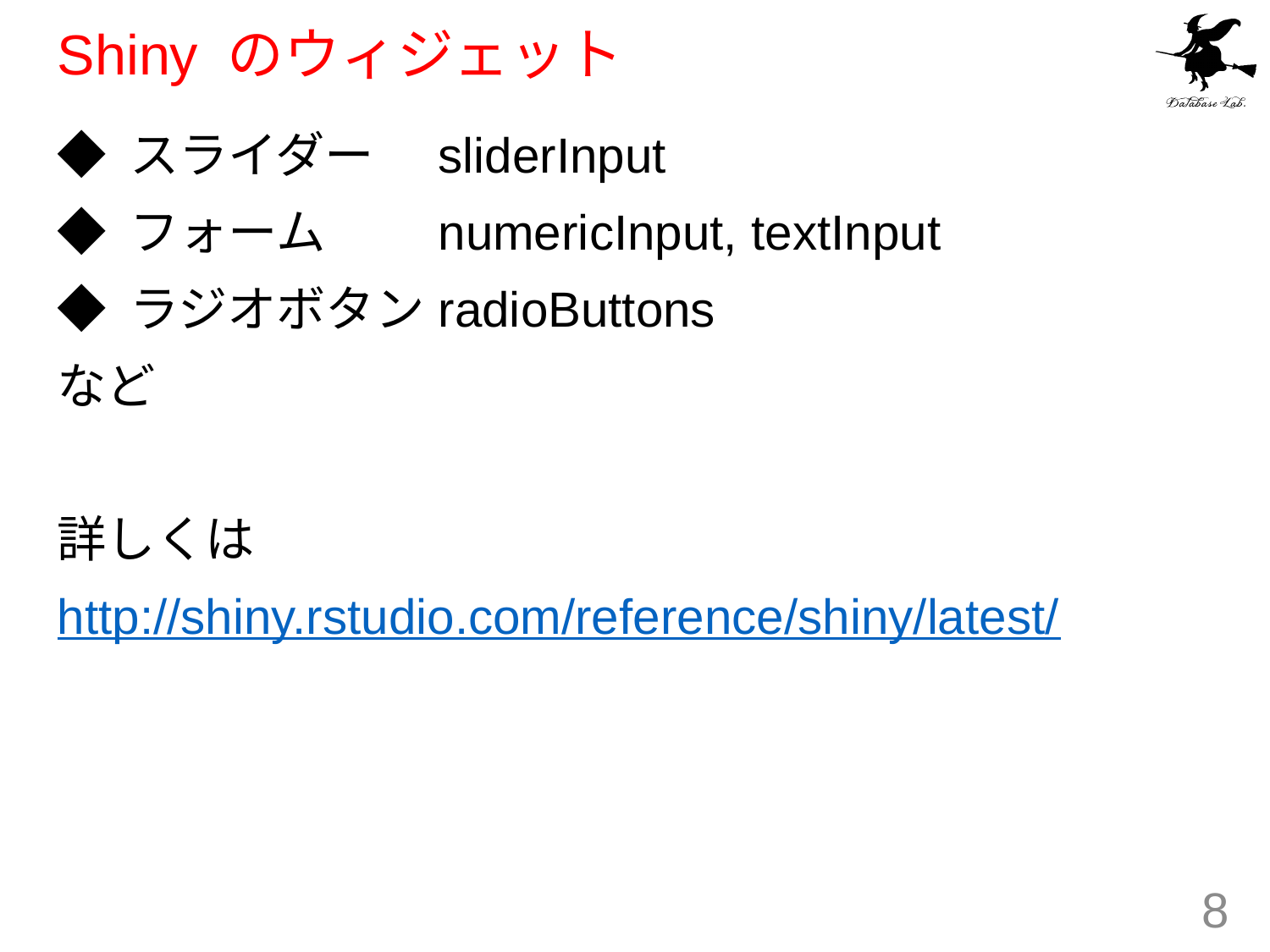

# Shiny のウィジェット
◆ スライダー	sliderInput
◆ フォーム	numericInput, textInput
◆ ラジオボタン	radioButtons
など

詳しくは
http://shiny.rstudio.com/reference/shiny/latest/

8